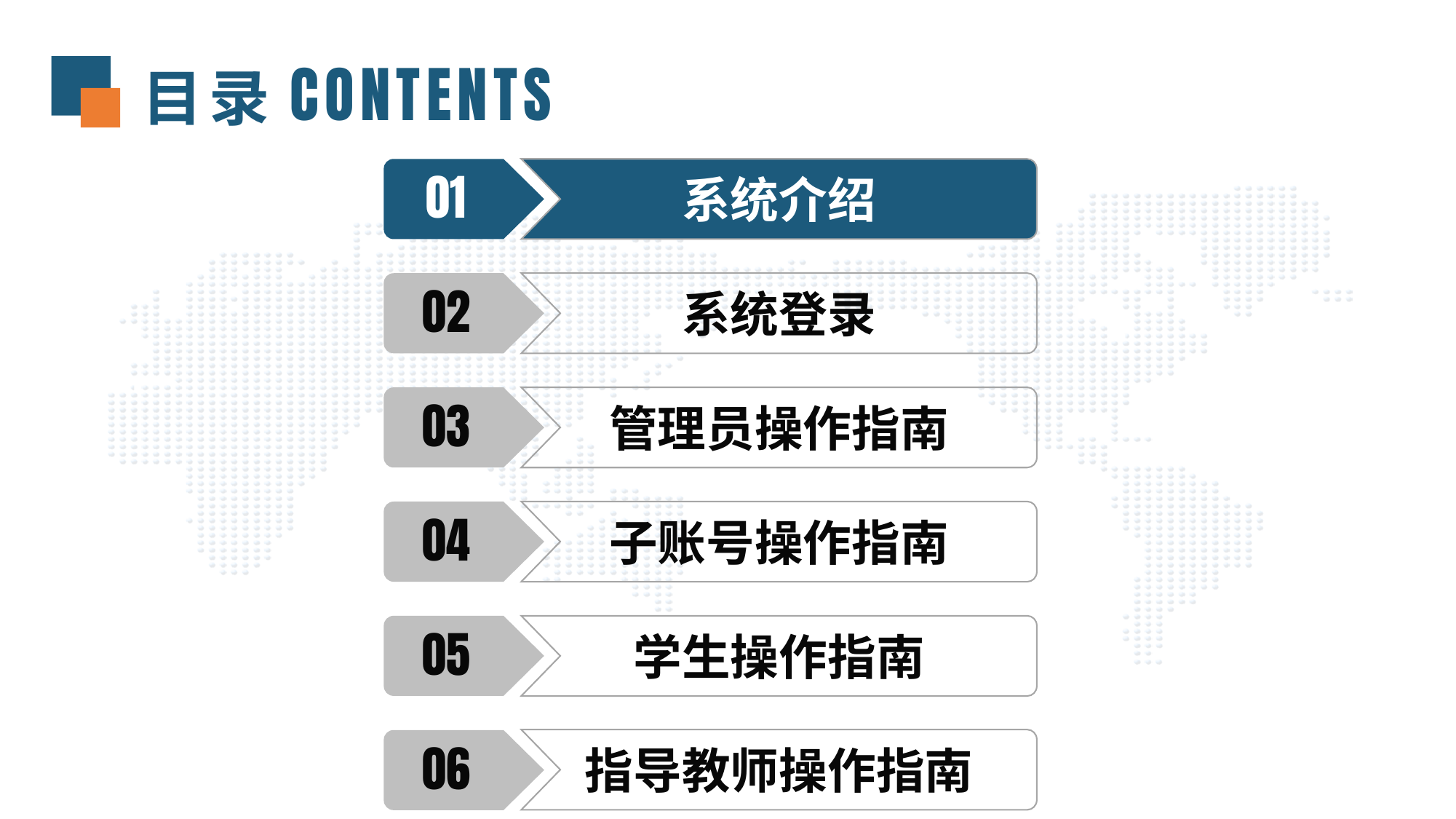

目录CONTENTS

01
系统介绍
系统登录
02
管理员操作指南
03
子账号操作指南
04
学生操作指南
05
指导教师操作指南
06